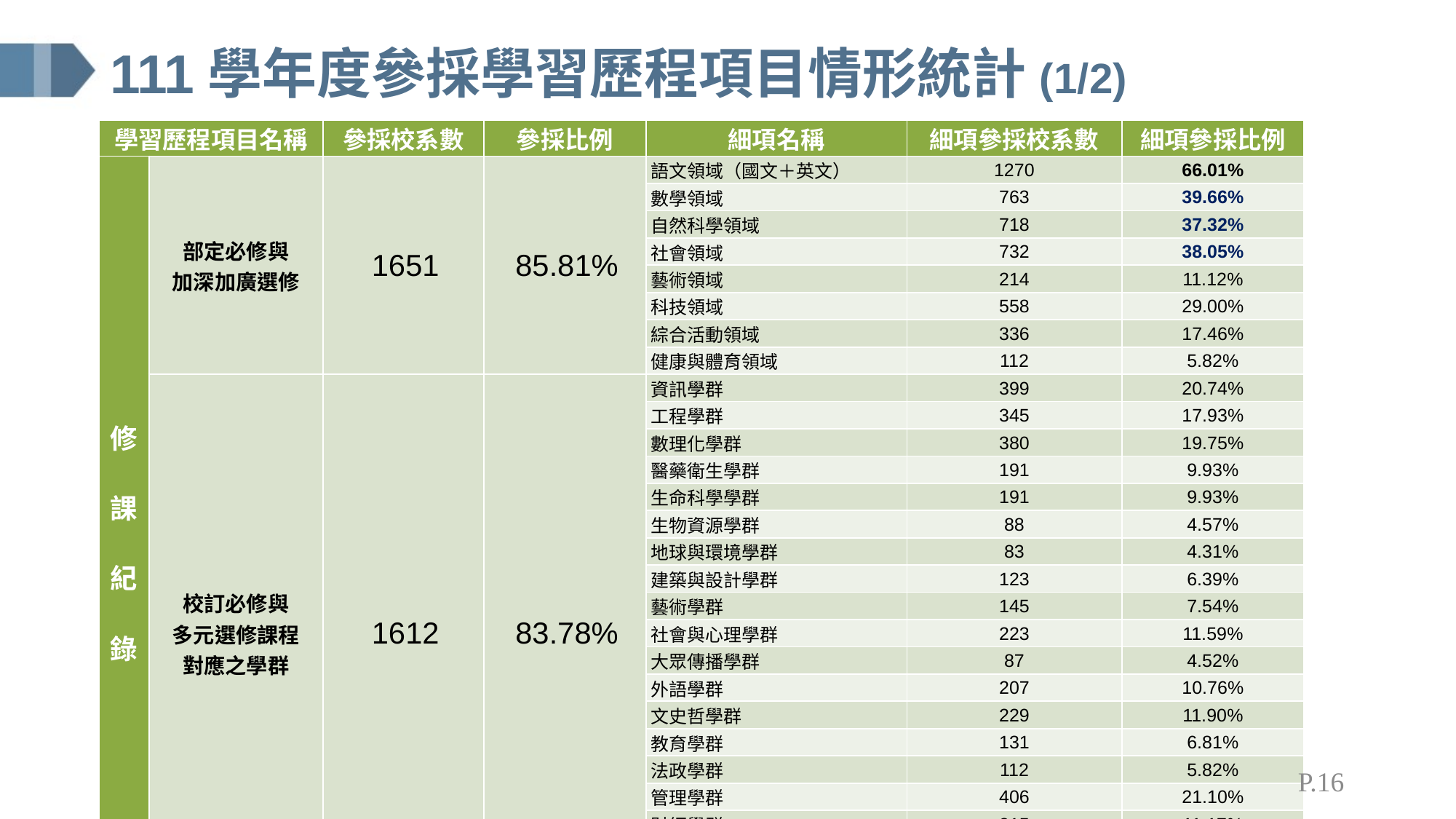

# 111學年度參採學習歷程項目情形統計(1/2)
| 學習歷程項目名稱 |  | 參採校系數 | 參採比例 | 細項名稱 | 細項參採校系數 | 細項參採比例 |
| --- | --- | --- | --- | --- | --- | --- |
| 修 課 紀 錄 | 部定必修與 加深加廣選修 | 1651 | 85.81% | 語文領域（國文＋英文） | 1270 | 66.01% |
|  |  |  |  | 數學領域 | 763 | 39.66% |
|  |  |  |  | 自然科學領域 | 718 | 37.32% |
|  |  |  |  | 社會領域 | 732 | 38.05% |
|  |  |  |  | 藝術領域 | 214 | 11.12% |
|  |  |  |  | 科技領域 | 558 | 29.00% |
|  |  |  |  | 綜合活動領域 | 336 | 17.46% |
|  |  |  |  | 健康與體育領域 | 112 | 5.82% |
|  | 校訂必修與 多元選修課程 對應之學群 | 1612 | 83.78% | 資訊學群 | 399 | 20.74% |
|  |  |  |  | 工程學群 | 345 | 17.93% |
|  |  |  |  | 數理化學群 | 380 | 19.75% |
|  |  |  |  | 醫藥衛生學群 | 191 | 9.93% |
|  |  |  |  | 生命科學學群 | 191 | 9.93% |
|  |  |  |  | 生物資源學群 | 88 | 4.57% |
|  |  |  |  | 地球與環境學群 | 83 | 4.31% |
|  |  |  |  | 建築與設計學群 | 123 | 6.39% |
|  |  |  |  | 藝術學群 | 145 | 7.54% |
|  |  |  |  | 社會與心理學群 | 223 | 11.59% |
|  |  |  |  | 大眾傳播學群 | 87 | 4.52% |
|  |  |  |  | 外語學群 | 207 | 10.76% |
|  |  |  |  | 文史哲學群 | 229 | 11.90% |
|  |  |  |  | 教育學群 | 131 | 6.81% |
|  |  |  |  | 法政學群 | 112 | 5.82% |
|  |  |  |  | 管理學群 | 406 | 21.10% |
|  |  |  |  | 財經學群 | 215 | 11.17% |
|  |  |  |  | 遊憩與運動學群 | 99 | 5.15% |
|  |  |  |  | 修習任一學群課程皆可 | 16 | 0.83% |
|  | 學業總成績 | 1564 | 81.29% | -- | -- | -- |
P.16